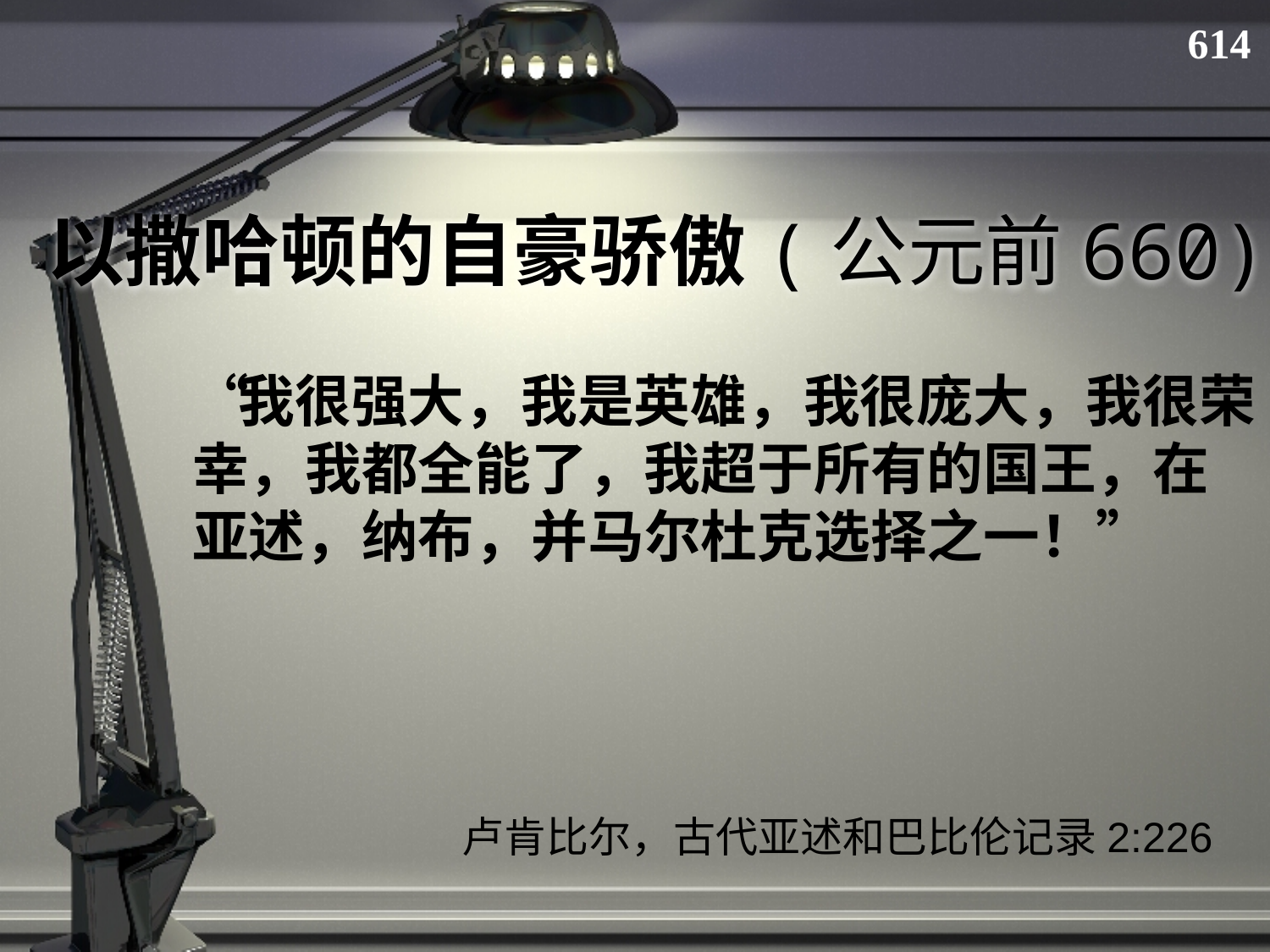

614
以撒哈顿的自豪骄傲(公元前660)
“我很强大，我是英雄，我很庞大，我很荣幸，我都全能了，我超于所有的国王，在亚述，纳布，并马尔杜克选择之一！”
卢肯比尔，古代亚述和巴比伦记录2:226